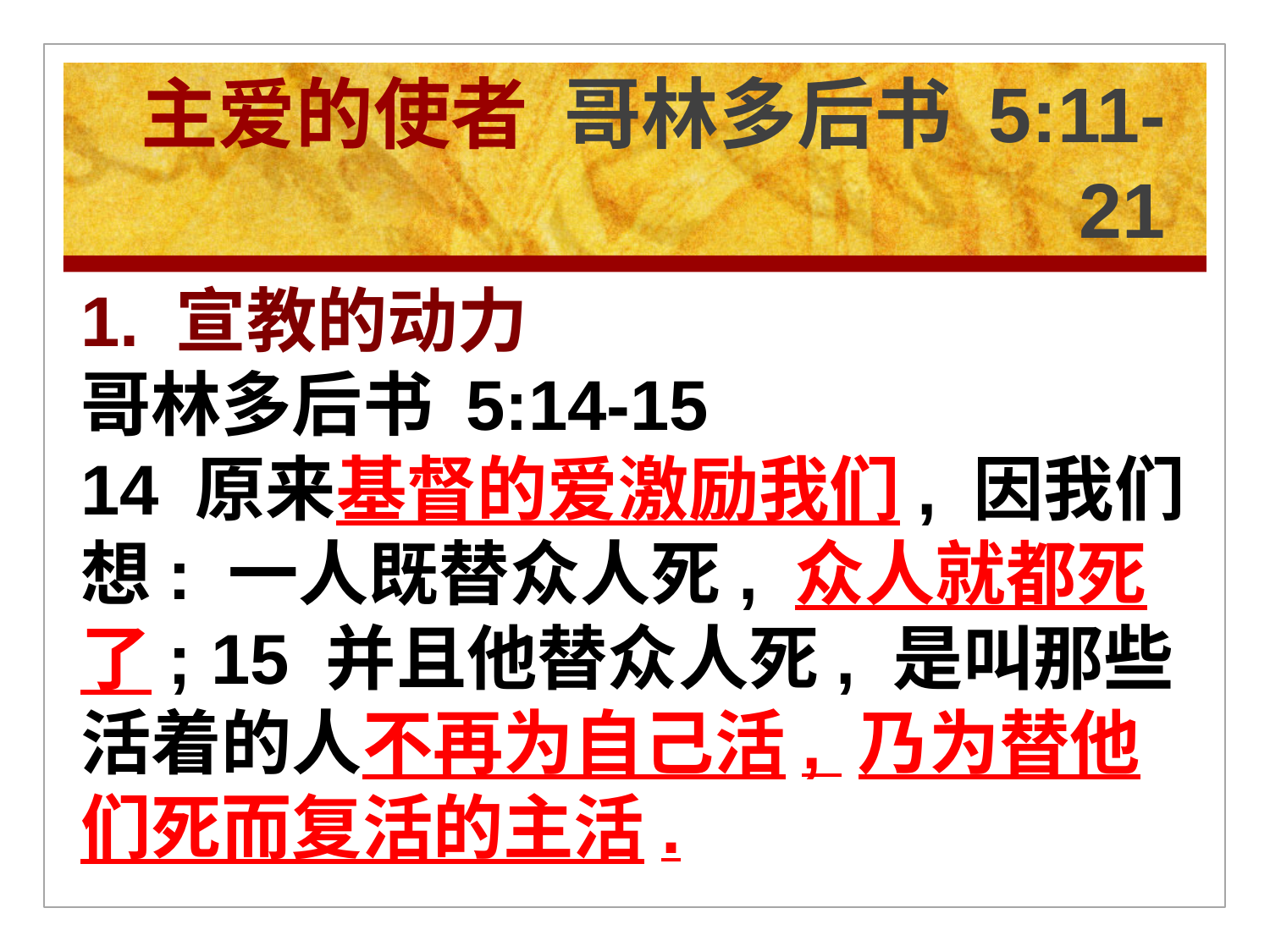

# 主爱的使者  哥林多后书 5:11-21
1. 宣教的动力
哥林多后书 5:14-15
14 原来基督的爱激励我们, 因我们想: 一人既替众人死, 众人就都死了; 15 并且他替众人死, 是叫那些活着的人不再为自己活, 乃为替他们死而复活的主活.